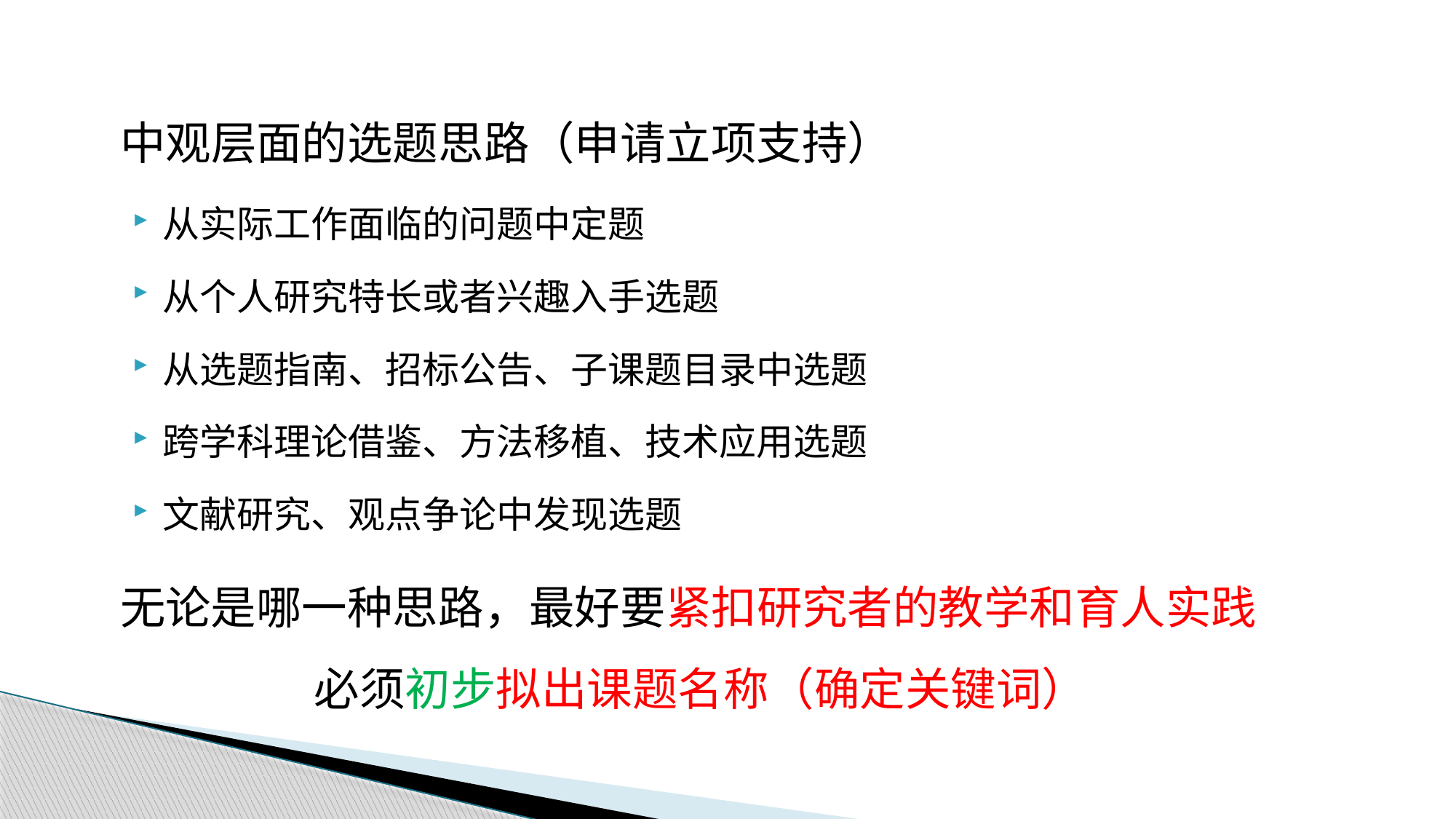

中观层面的选题思路（申请立项支持）
从实际工作面临的问题中定题
从个人研究特长或者兴趣入手选题
从选题指南、招标公告、子课题目录中选题
跨学科理论借鉴、方法移植、技术应用选题
文献研究、观点争论中发现选题
无论是哪一种思路，最好要紧扣研究者的教学和育人实践
                  必须初步拟出课题名称（确定关键词）